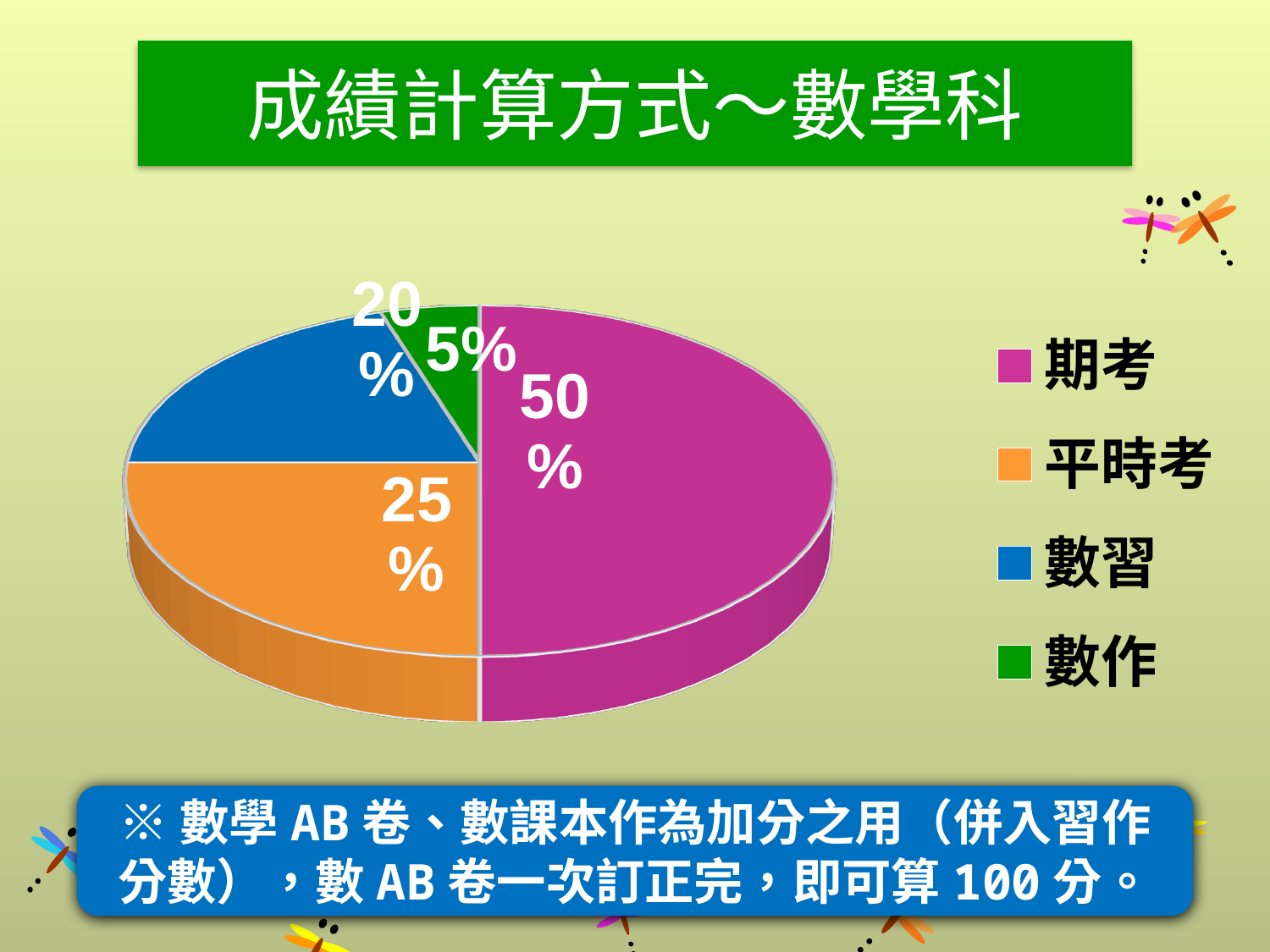

[unsupported chart]

# 成績計算方式～數學科
※數學AB卷、數課本作為加分之用（併入習作分數），數AB卷一次訂正完，即可算100分。